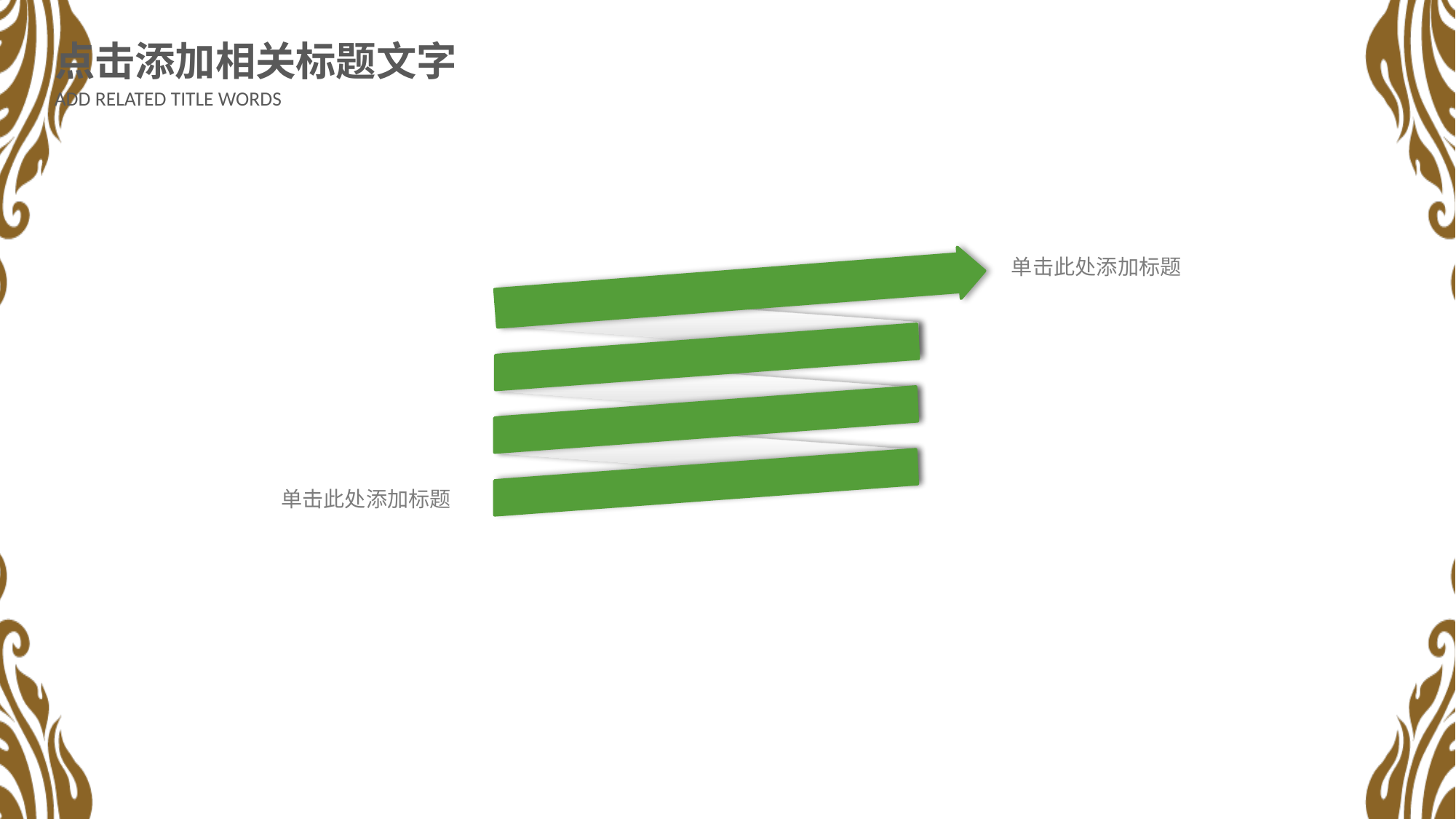

点击添加相关标题文字
ADD RELATED TITLE WORDS
单击此处添加标题

单击此处添加标题